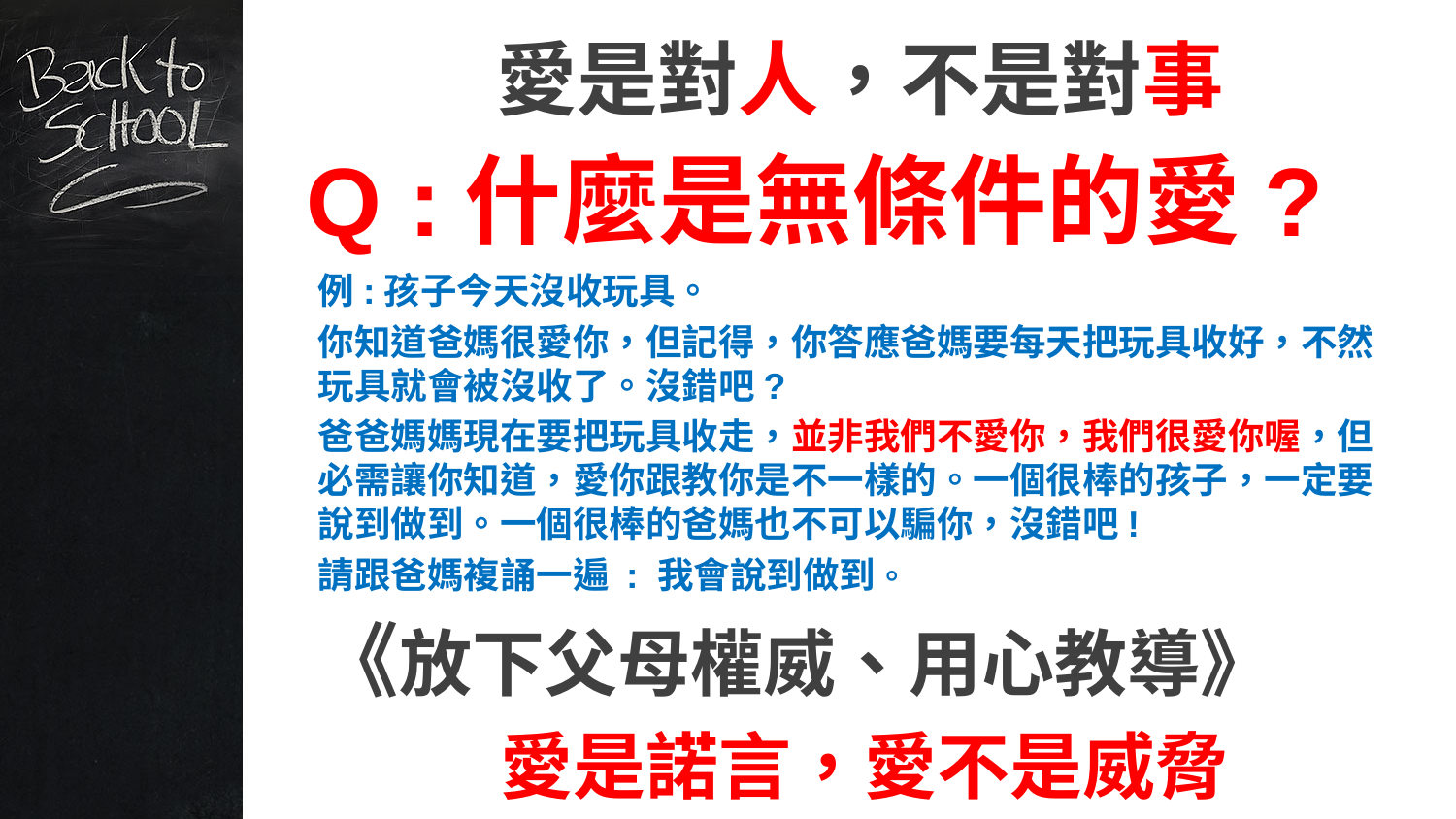

愛是對人，不是對事

例:孩子今天沒收玩具。
你知道爸媽很愛你，但記得，你答應爸媽要每天把玩具收好，不然玩具就會被沒收了。沒錯吧?
爸爸媽媽現在要把玩具收走，並非我們不愛你，我們很愛你喔，但必需讓你知道，愛你跟教你是不一樣的。一個很棒的孩子，一定要說到做到。一個很棒的爸媽也不可以騙你，沒錯吧!
請跟爸媽複誦一遍 : 我會說到做到。
Q :什麼是無條件的愛?
《放下父母權威、用心教導》
     愛是諾言，愛不是威脅